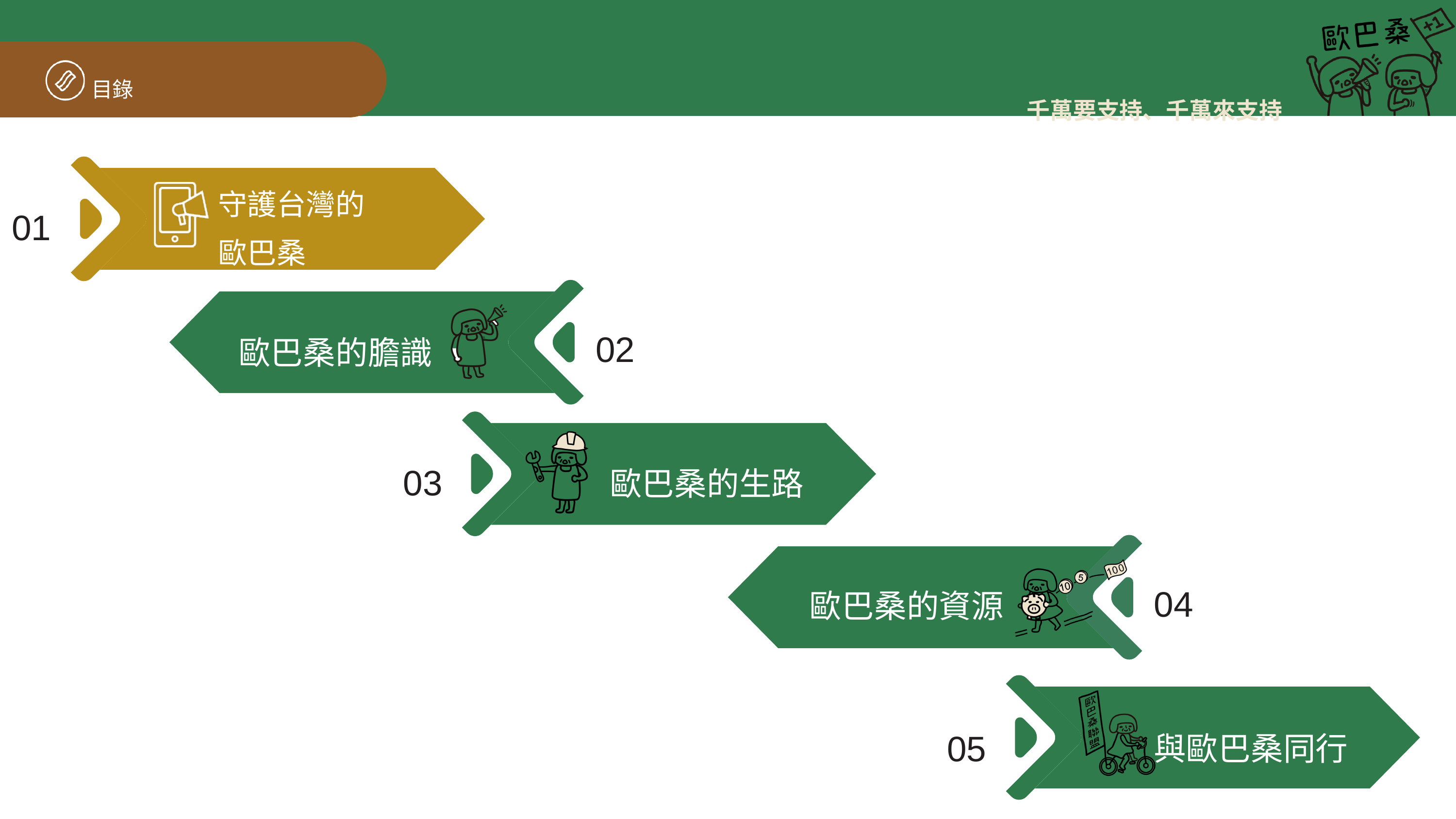

千萬要支持、千萬來支持

概覽
目錄

守護台灣的
歐巴桑

01

02
歐巴桑的膽識

03
歐巴桑的生路

04
歐巴桑的資源

05
與歐巴桑同行